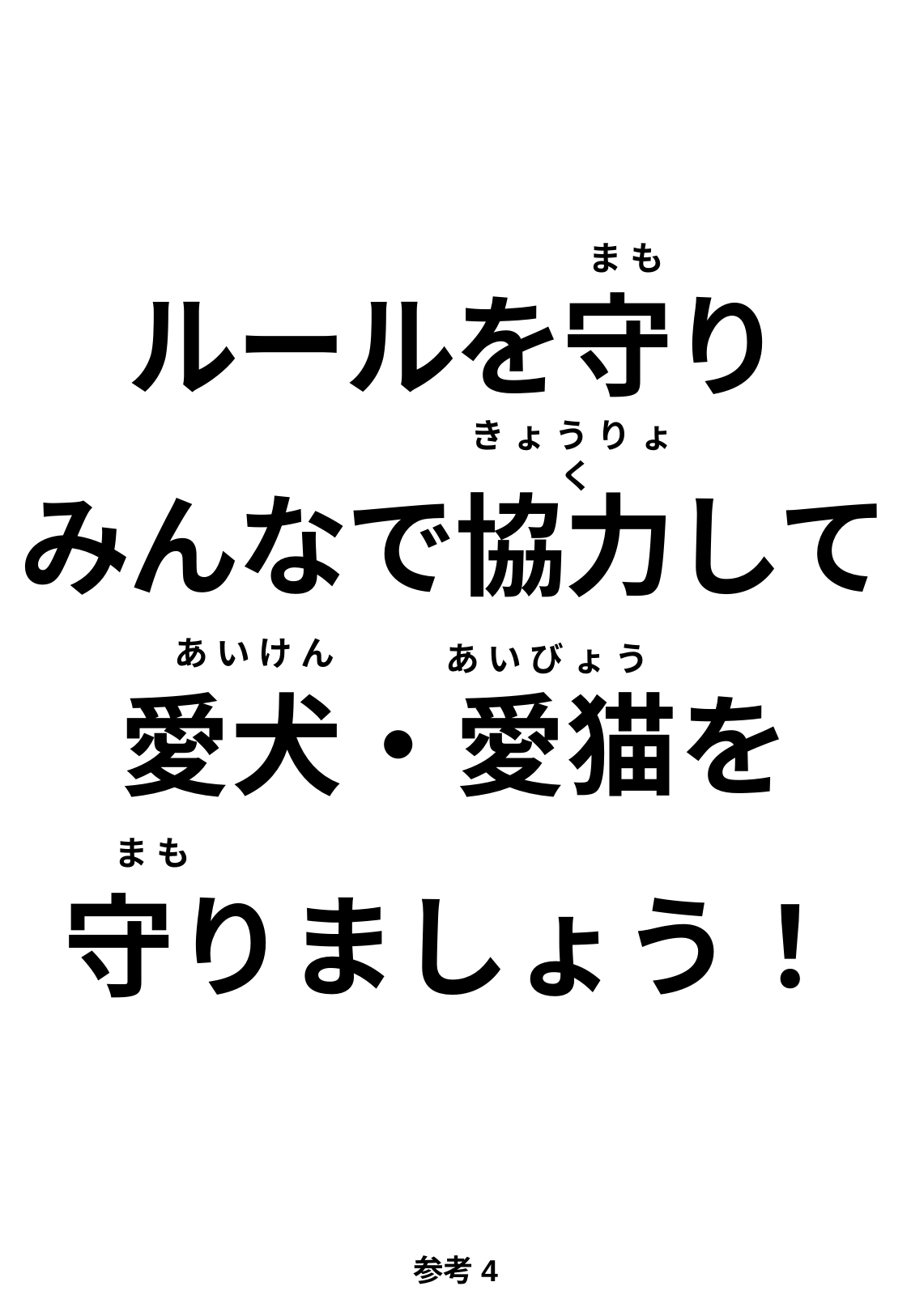

まも
# ルールを守り みんなで協力して 愛犬・愛猫を 守りましょう！
きょうりょく
あいけん
あいびょう
まも
参考4